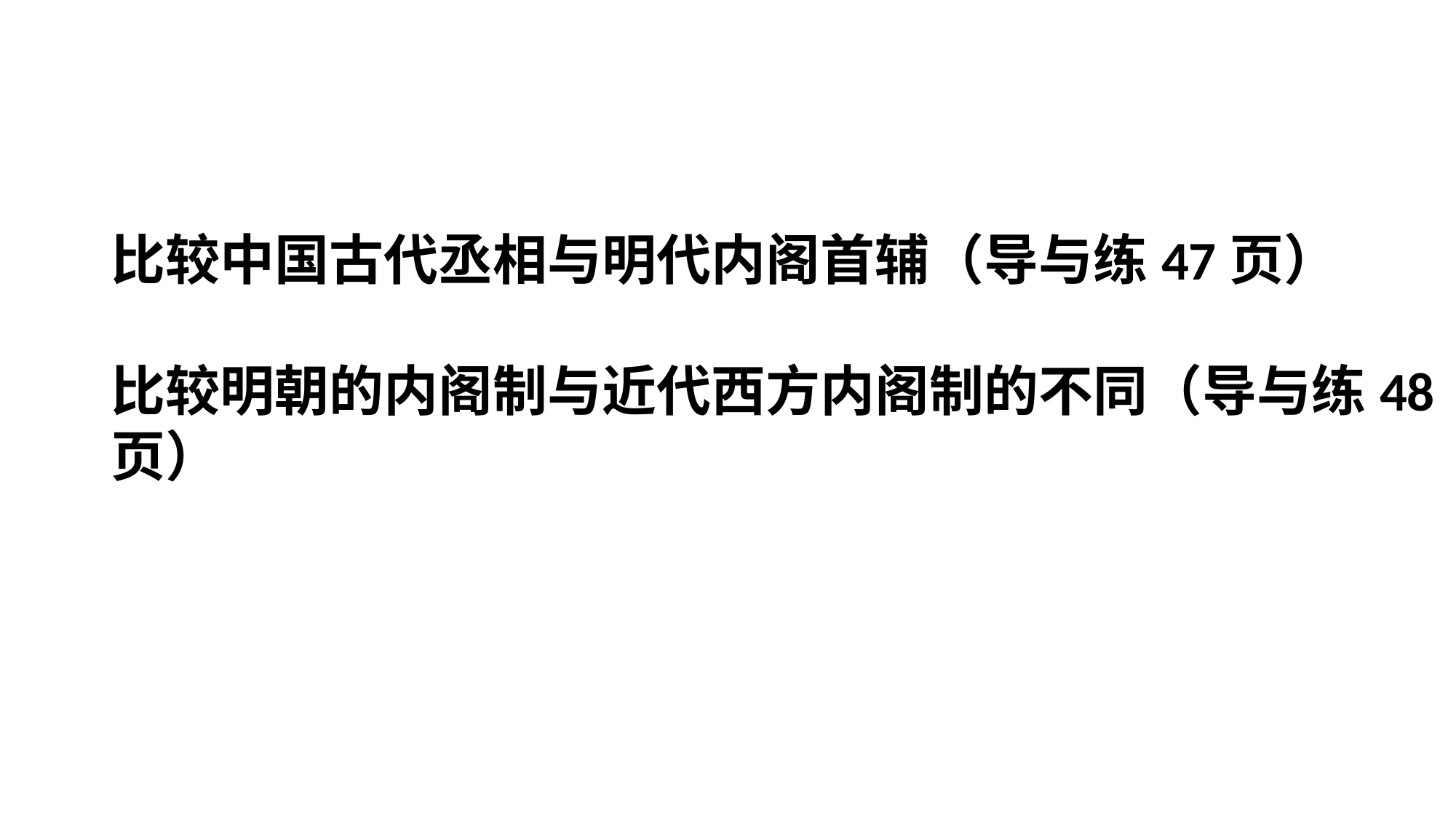

比较中国古代丞相与明代内阁首辅（导与练47页）

比较明朝的内阁制与近代西方内阁制的不同（导与练48页）